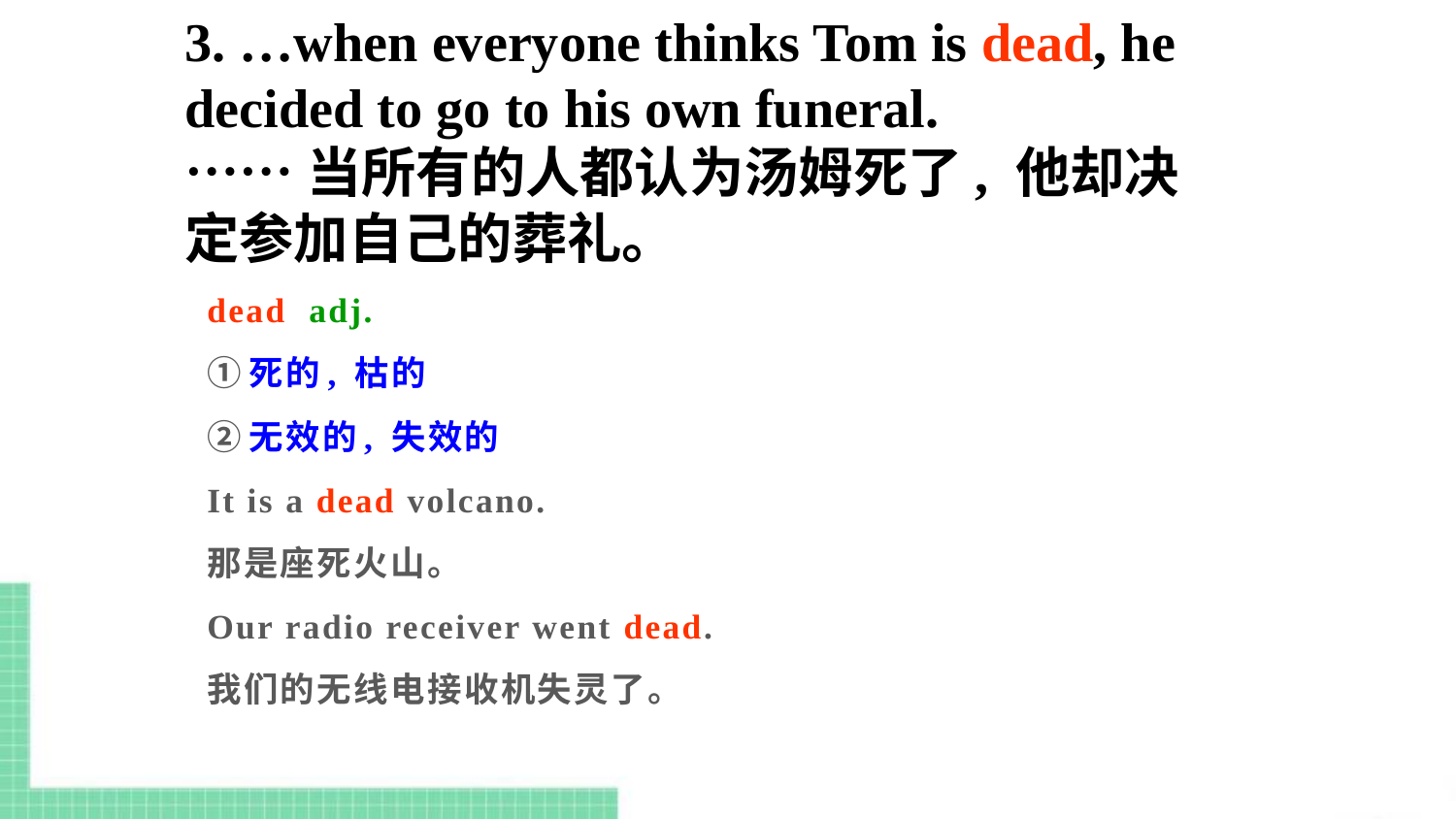

3. …when everyone thinks Tom is dead, he decided to go to his own funeral.
……当所有的人都认为汤姆死了, 他却决定参加自己的葬礼。
dead  adj.
①死的, 枯的
②无效的, 失效的
It is a dead volcano.
那是座死火山。
Our radio receiver went dead.
我们的无线电接收机失灵了。